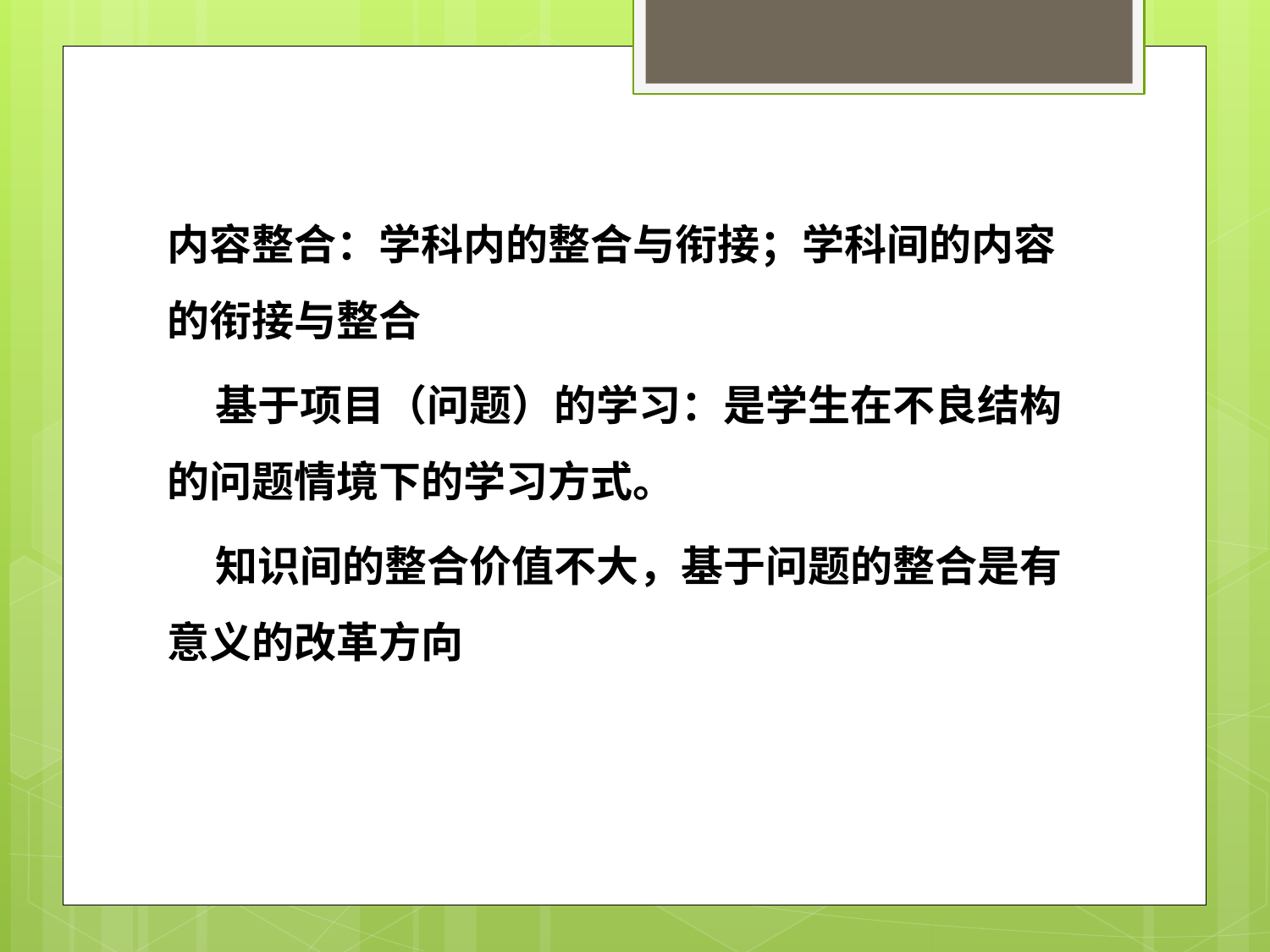

内容整合：学科内的整合与衔接；学科间的内容的衔接与整合
    基于项目（问题）的学习：是学生在不良结构的问题情境下的学习方式。
    知识间的整合价值不大，基于问题的整合是有意义的改革方向